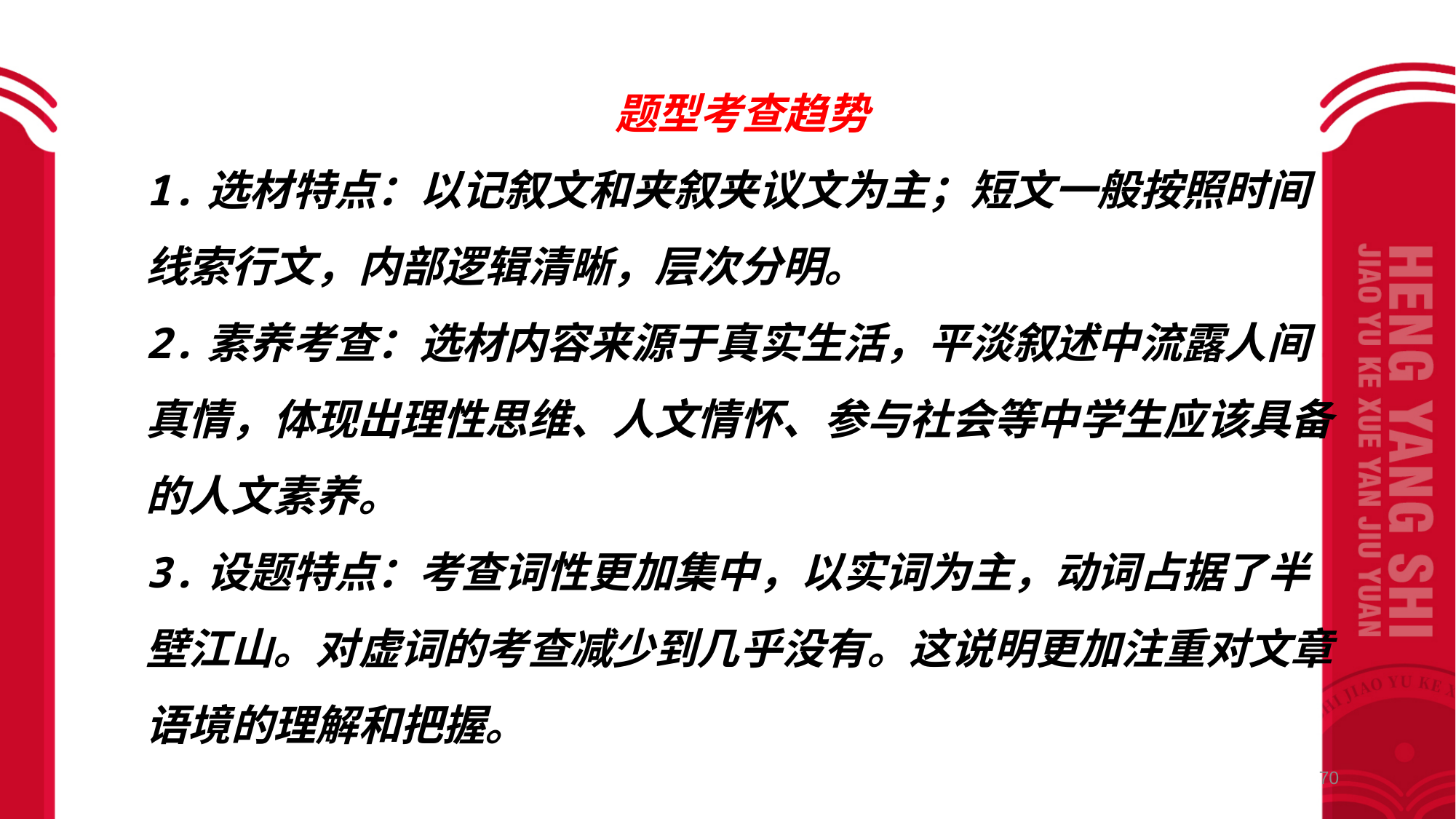

题型考查趋势
1.选材特点：以记叙文和夹叙夹议文为主；短文一般按照时间线索行文，内部逻辑清晰，层次分明。
2.素养考查：选材内容来源于真实生活，平淡叙述中流露人间真情，体现出理性思维、人文情怀、参与社会等中学生应该具备的人文素养。
3.设题特点：考查词性更加集中，以实词为主，动词占据了半壁江山。对虚词的考查减少到几乎没有。这说明更加注重对文章语境的理解和把握。
70